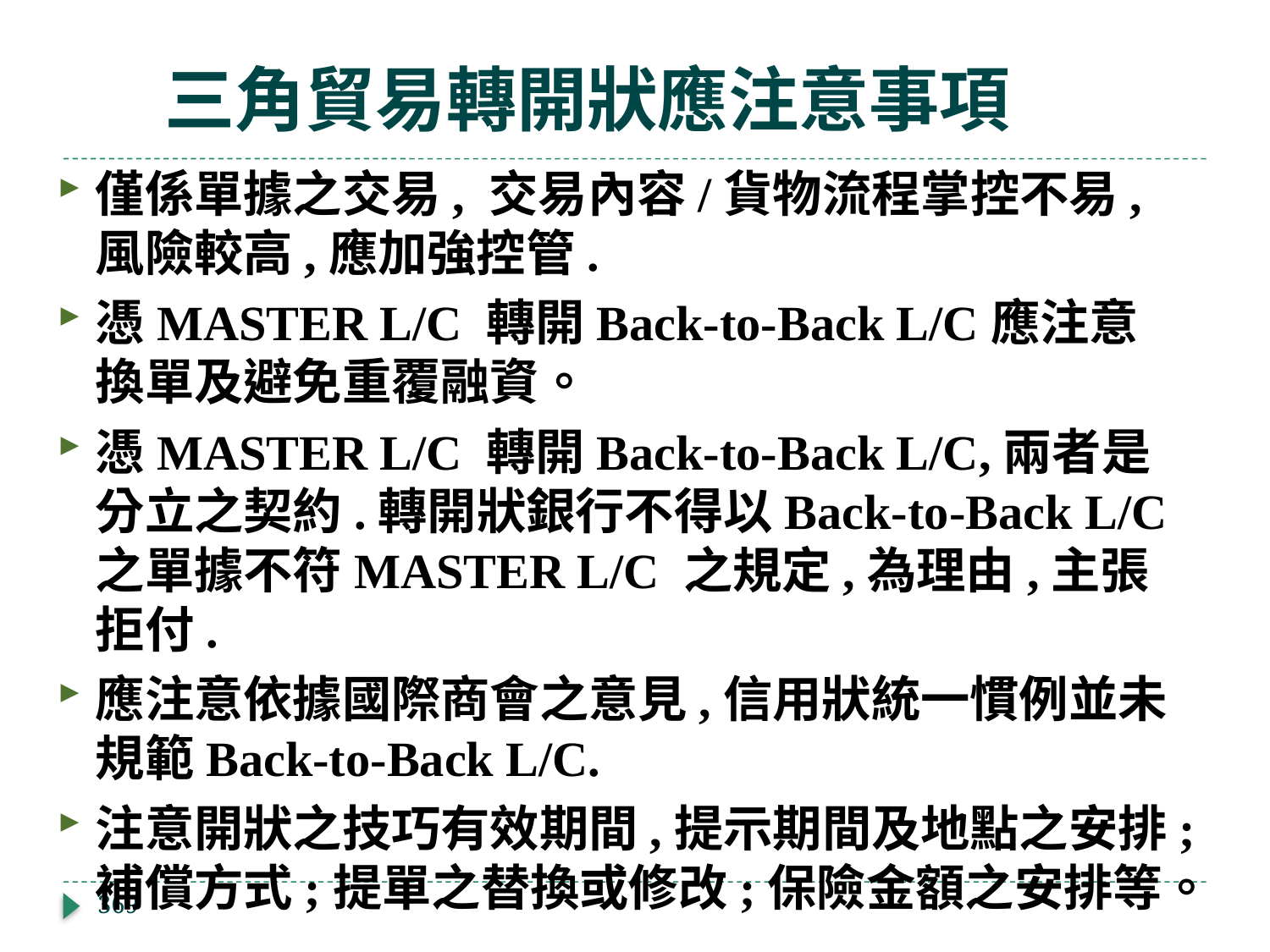

# 三角貿易轉開狀應注意事項
僅係單據之交易, 交易內容/貨物流程掌控不易,風險較高,應加強控管.
憑MASTER L/C 轉開Back-to-Back L/C應注意換單及避免重覆融資。
憑MASTER L/C 轉開Back-to-Back L/C,兩者是分立之契約.轉開狀銀行不得以Back-to-Back L/C之單據不符MASTER L/C 之規定,為理由,主張拒付.
應注意依據國際商會之意見,信用狀統一慣例並未規範Back-to-Back L/C.
注意開狀之技巧有效期間,提示期間及地點之安排;補償方式;提單之替換或修改;保險金額之安排等。
369